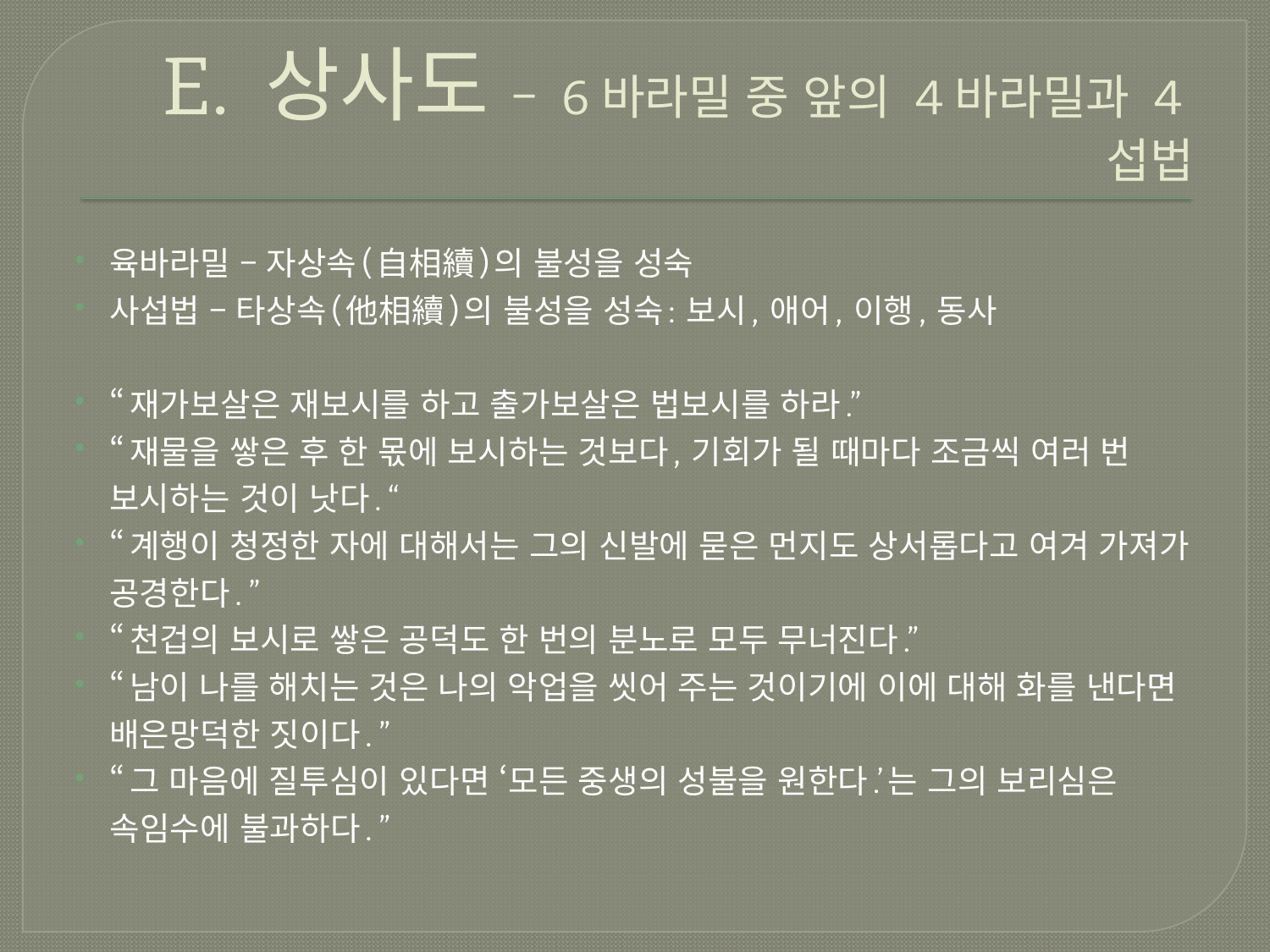

# E. 상사도 – 6바라밀 중 앞의 4바라밀과 4섭법
육바라밀 – 자상속(自相續)의 불성을 성숙
사섭법 – 타상속(他相續)의 불성을 성숙: 보시, 애어, 이행, 동사

“재가보살은 재보시를 하고 출가보살은 법보시를 하라.”
“재물을 쌓은 후 한 몫에 보시하는 것보다, 기회가 될 때마다 조금씩 여러 번 보시하는 것이 낫다. “
“계행이 청정한 자에 대해서는 그의 신발에 묻은 먼지도 상서롭다고 여겨 가져가 공경한다. ”
“천겁의 보시로 쌓은 공덕도 한 번의 분노로 모두 무너진다.”
“남이 나를 해치는 것은 나의 악업을 씻어 주는 것이기에 이에 대해 화를 낸다면 배은망덕한 짓이다. ”
“그 마음에 질투심이 있다면 ‘모든 중생의 성불을 원한다.’는 그의 보리심은 속임수에 불과하다. ”